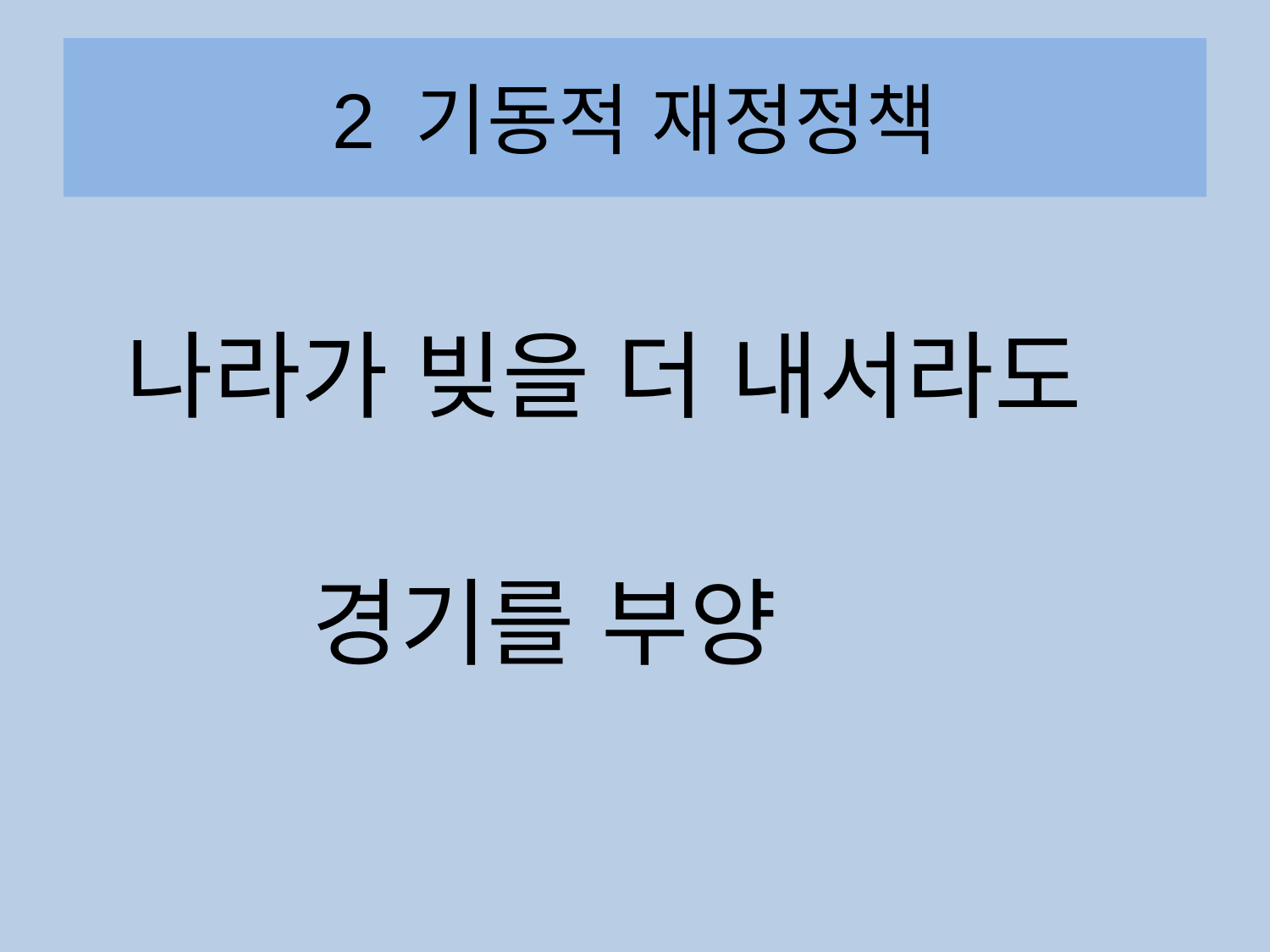

# 2 기동적 재정정책

 나라가 빚을 더 내서라도
        경기를 부양